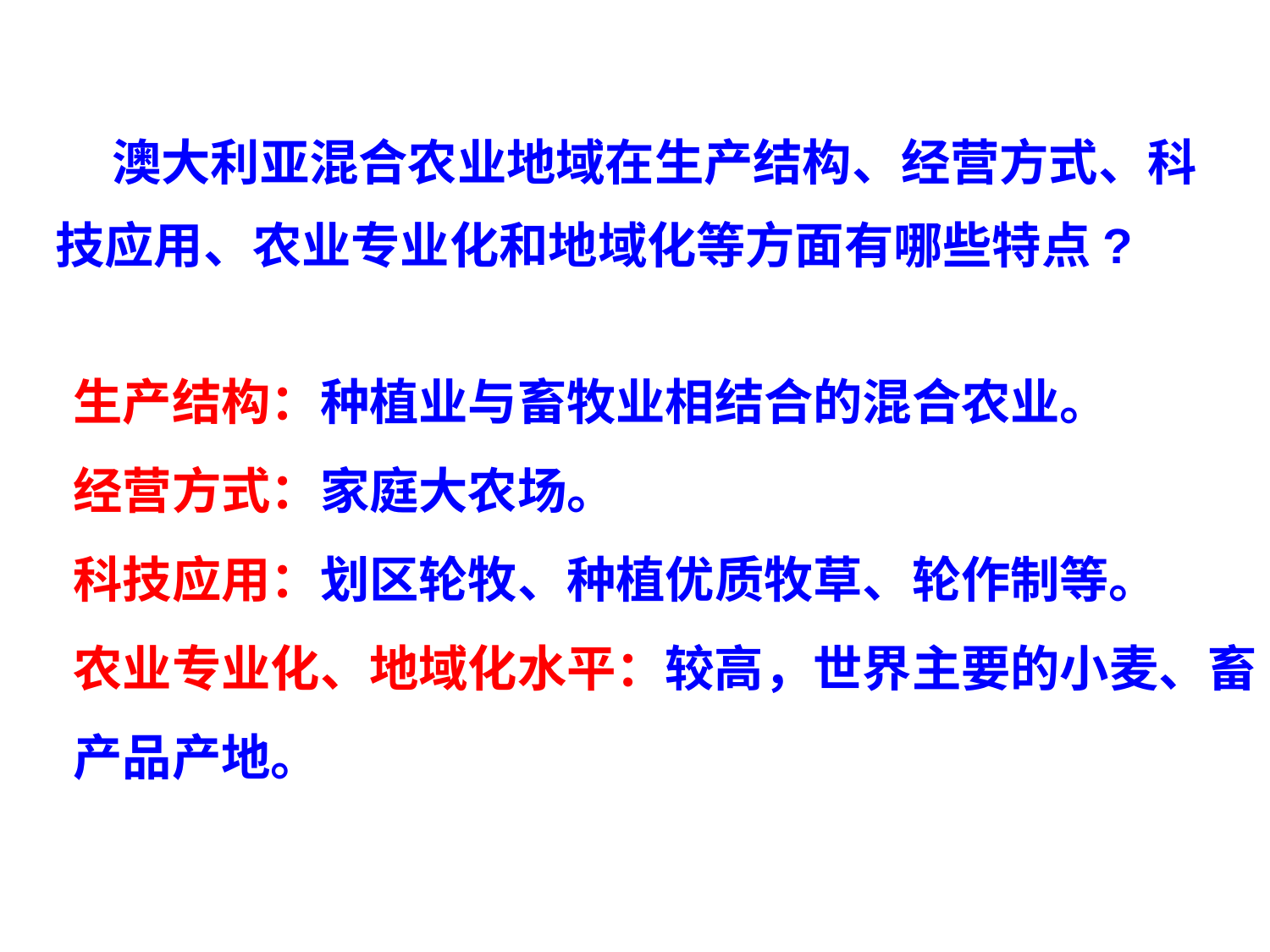

澳大利亚混合农业地域在生产结构、经营方式、科技应用、农业专业化和地域化等方面有哪些特点?
生产结构：种植业与畜牧业相结合的混合农业。
经营方式：家庭大农场。
科技应用：划区轮牧、种植优质牧草、轮作制等。
农业专业化、地域化水平：较高，世界主要的小麦、畜产品产地。